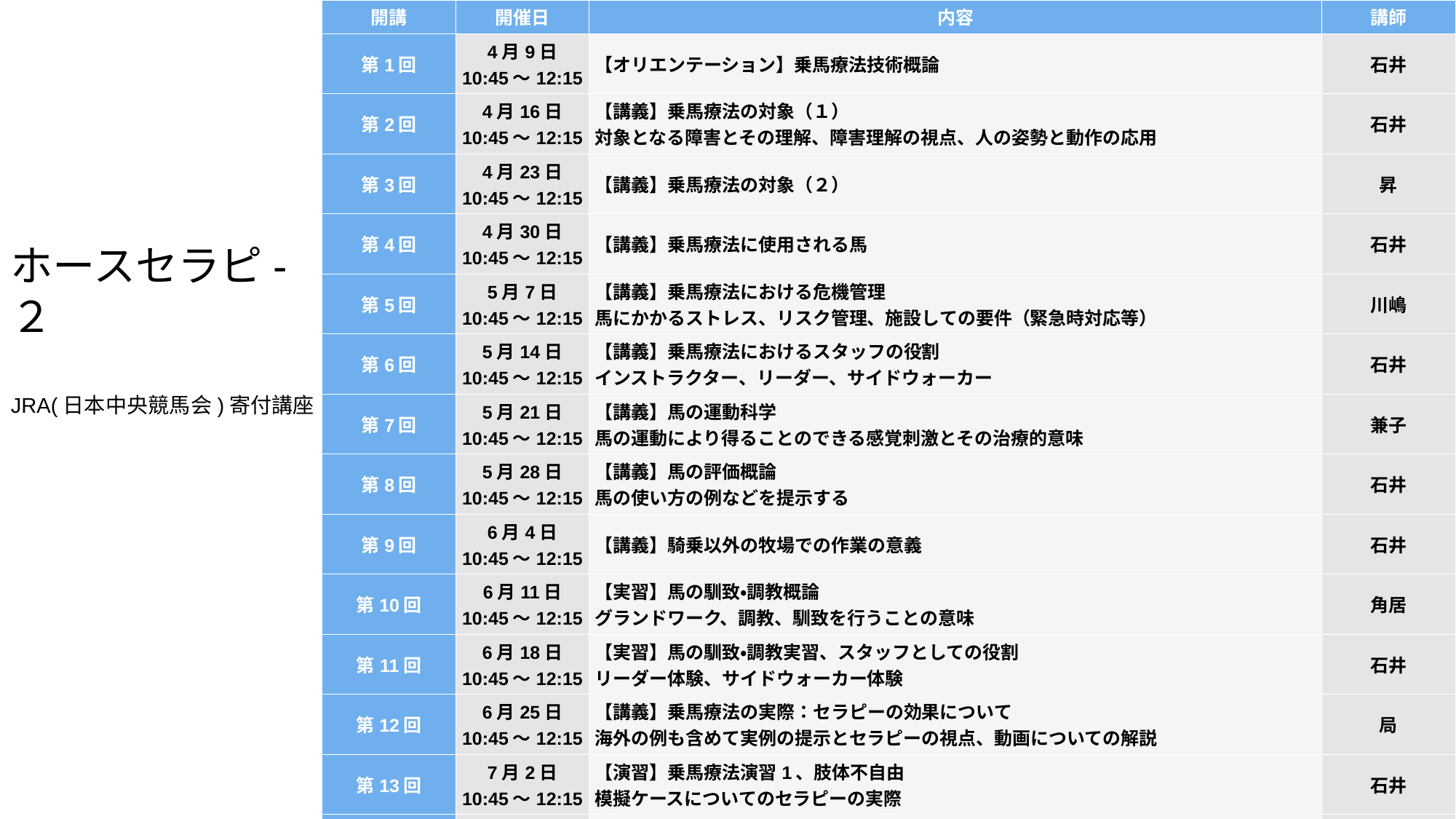

| 開講 | 開催日 | 内容 | 講師 |
| --- | --- | --- | --- |
| 第1回 | 4月9日 10:45〜12:15 | 【オリエンテーション】乗馬療法技術概論 | 石井 |
| 第2回 | 4月16日 10:45〜12:15 | 【講義】乗馬療法の対象（１） 対象となる障害とその理解、障害理解の視点、人の姿勢と動作の応用 | 石井 |
| 第3回 | 4月23日 10:45〜12:15 | 【講義】乗馬療法の対象（２） | 昇 |
| 第4回 | 4月30日 10:45〜12:15 | 【講義】乗馬療法に使用される馬 | 石井 |
| 第5回 | 5月7日 10:45〜12:15 | 【講義】乗馬療法における危機管理 馬にかかるストレス、リスク管理、施設しての要件（緊急時対応等） | 川嶋 |
| 第6回 | 5月14日 10:45〜12:15 | 【講義】乗馬療法におけるスタッフの役割 インストラクター、リーダー、サイドウォーカー | 石井 |
| 第7回 | 5月21日 10:45〜12:15 | 【講義】馬の運動科学 馬の運動により得ることのできる感覚刺激とその治療的意味 | 兼子 |
| 第8回 | 5月28日 10:45〜12:15 | 【講義】馬の評価概論 馬の使い方の例などを提示する | 石井 |
| 第9回 | 6月4日 10:45〜12:15 | 【講義】騎乗以外の牧場での作業の意義 | 石井 |
| 第10回 | 6月11日 10:45〜12:15 | 【実習】馬の馴致・調教概論 グランドワーク、調教、馴致を行うことの意味 | 角居 |
| 第11回 | 6月18日 10:45〜12:15 | 【実習】馬の馴致・調教実習、スタッフとしての役割 リーダー体験、サイドウォーカー体験 | 石井 |
| 第12回 | 6月25日 10:45〜12:15 | 【講義】乗馬療法の実際：セラピーの効果について 海外の例も含めて実例の提示とセラピーの視点、動画についての解説 | 局 |
| 第13回 | 7月2日 10:45〜12:15 | 【演習】乗馬療法演習1、肢体不自由 模擬ケースについてのセラピーの実際 | 石井 |
| 第14回 | 7月9日 10:45〜12:15 | 【演習】乗馬療法演習2、発達障害 模擬ケースについてのセラピーの実際 | 石井 |
| 第15回 | 7月16日 10:45〜12:15 | 【試験】乗馬療法概論まとめ＋単位認定試験 | 石井 |
ホースセラピ-２

JRA(日本中央競馬会)寄付講座